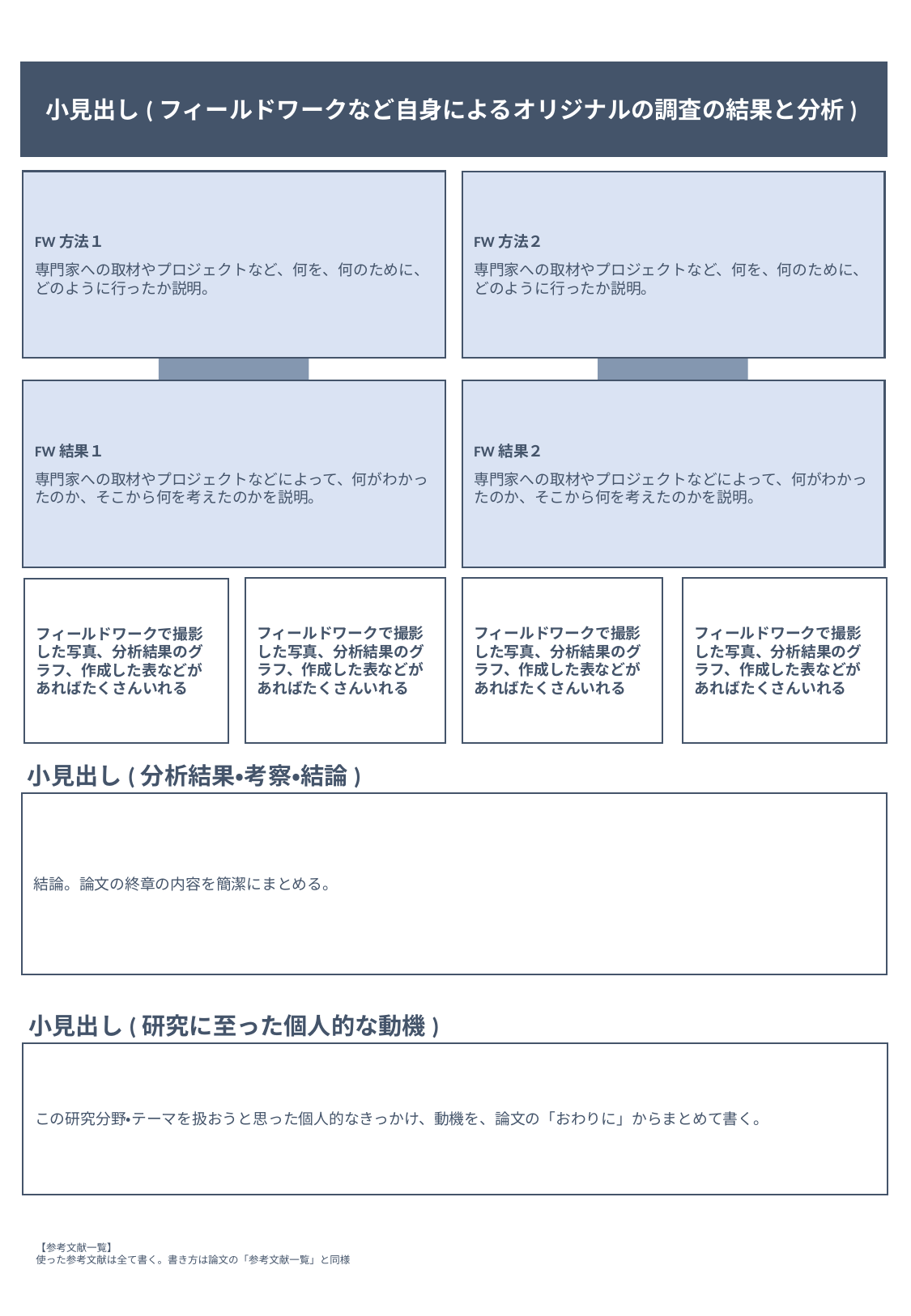

小見出し(フィールドワークなど自身によるオリジナルの調査の結果と分析)
FW方法１

専門家への取材やプロジェクトなど、何を、何のために、どのように行ったか説明。

FW結果１

専門家への取材やプロジェクトなどによって、何がわかったのか、そこから何を考えたのかを説明。
FW方法２

専門家への取材やプロジェクトなど、何を、何のために、どのように行ったか説明。

FW結果２

専門家への取材やプロジェクトなどによって、何がわかったのか、そこから何を考えたのかを説明。
フィールドワークで撮影した写真、分析結果のグラフ、作成した表などがあればたくさんいれる
フィールドワークで撮影した写真、分析結果のグラフ、作成した表などがあればたくさんいれる
フィールドワークで撮影した写真、分析結果のグラフ、作成した表などがあればたくさんいれる
フィールドワークで撮影した写真、分析結果のグラフ、作成した表などがあればたくさんいれる
小見出し(分析結果・考察・結論)
結論。論文の終章の内容を簡潔にまとめる。
小見出し(研究に至った個人的な動機)
この研究分野・テーマを扱おうと思った個人的なきっかけ、動機を、論文の「おわりに」からまとめて書く。
【参考文献一覧】
使った参考文献は全て書く。書き方は論文の「参考文献一覧」と同様